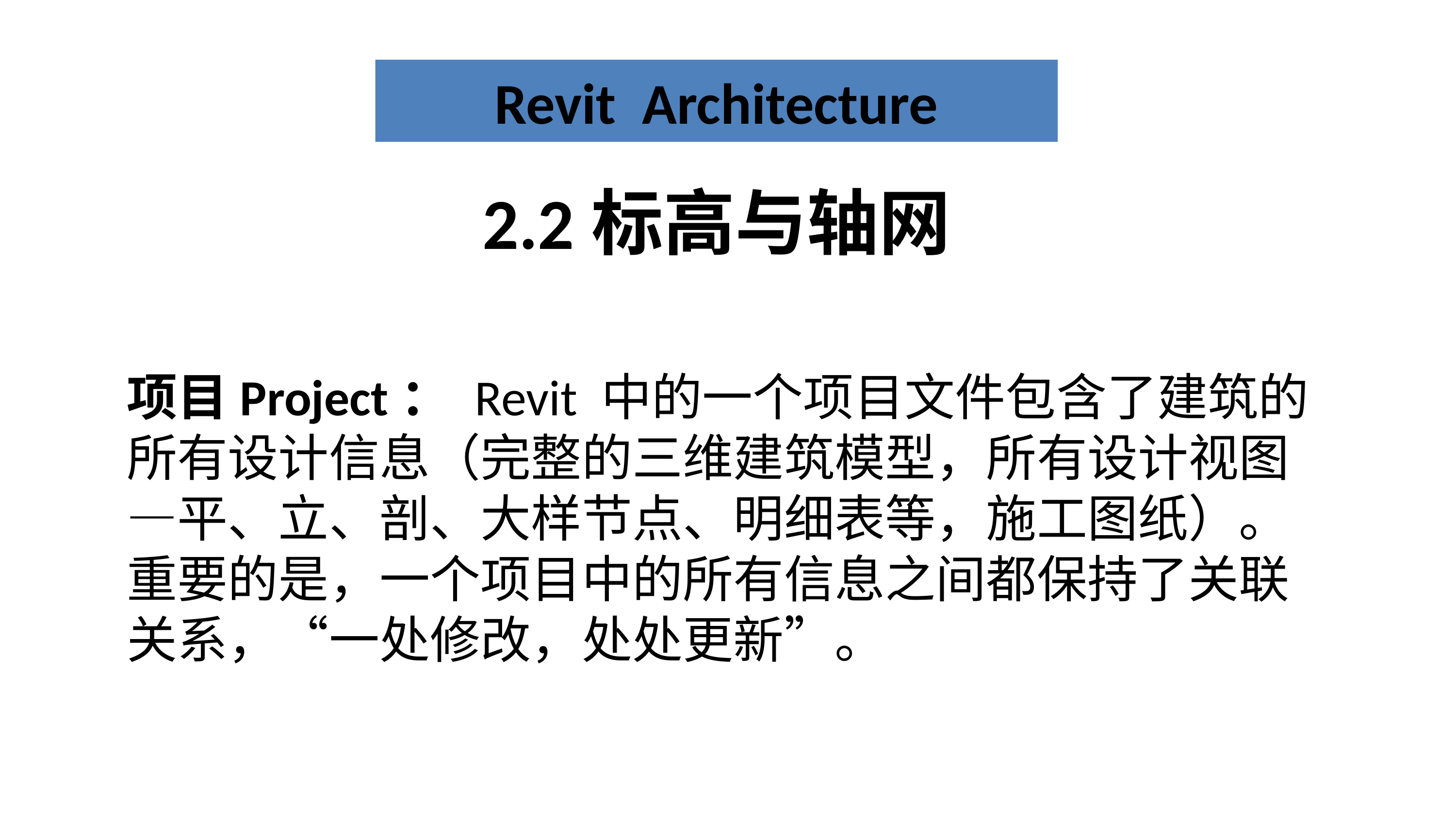

Revit  Architecture
2.2标高与轴网
项目Project： Revit 中的一个项目文件包含了建筑的所有设计信息（完整的三维建筑模型，所有设计视图—平、立、剖、大样节点、明细表等，施工图纸）。重要的是，一个项目中的所有信息之间都保持了关联关系，“一处修改，处处更新”。